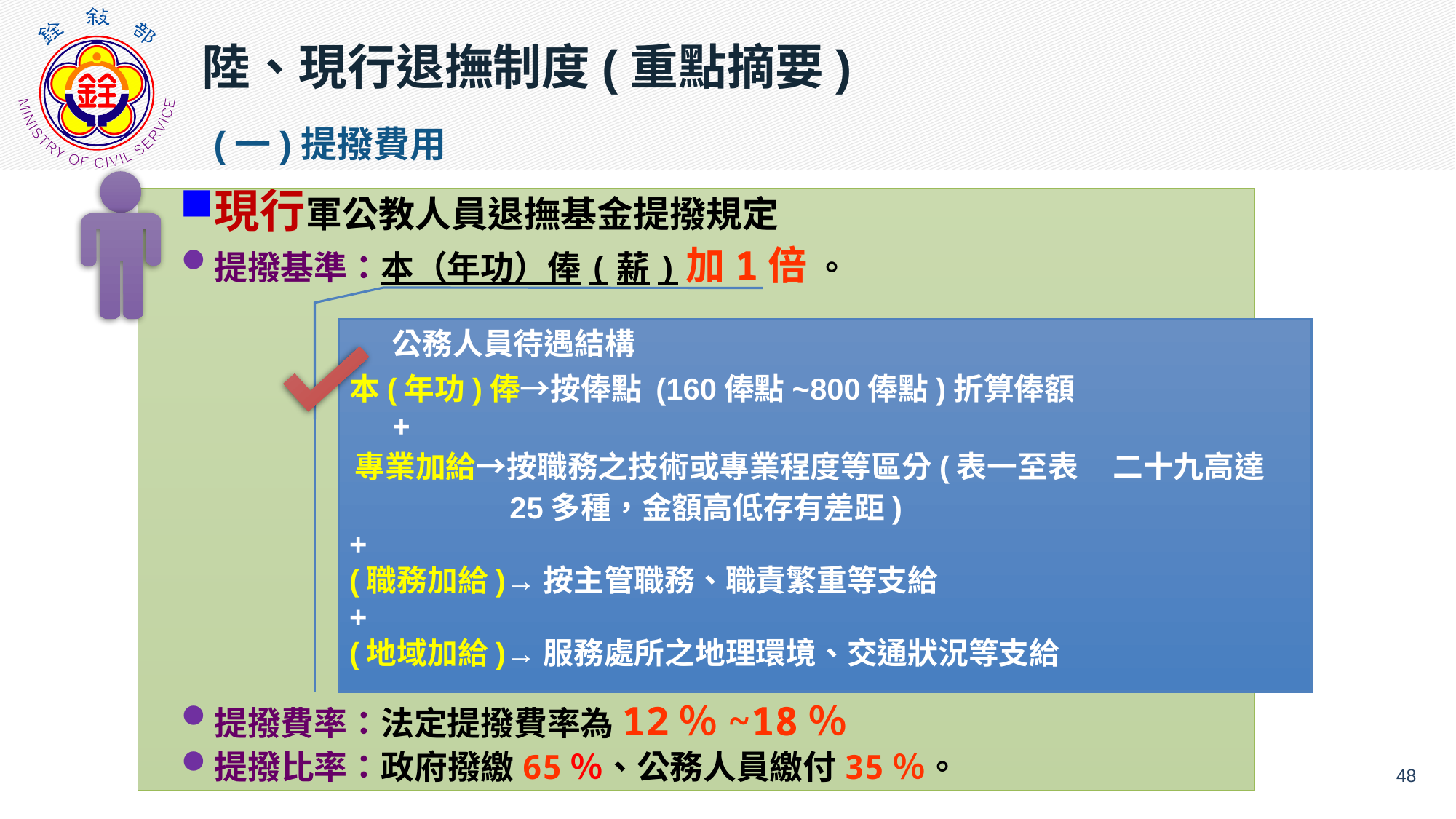

陸、現行退撫制度(重點摘要)
(一)提撥費用

現行軍公教人員退撫基金提撥規定
提撥基準：本（年功）俸(薪)加1倍 。

提撥費率：法定提撥費率為12％~18％
提撥比率：政府撥繳65％、公務人員繳付35％。
公務人員待遇結構
本(年功)俸→按俸點 (160俸點~800俸點)折算俸額
+
專業加給→按職務之技術或專業程度等區分(表一至表     二十九高達25多種，金額高低存有差距)
+
(職務加給)→按主管職務、職責繁重等支給
+
(地域加給)→服務處所之地理環境、交通狀況等支給